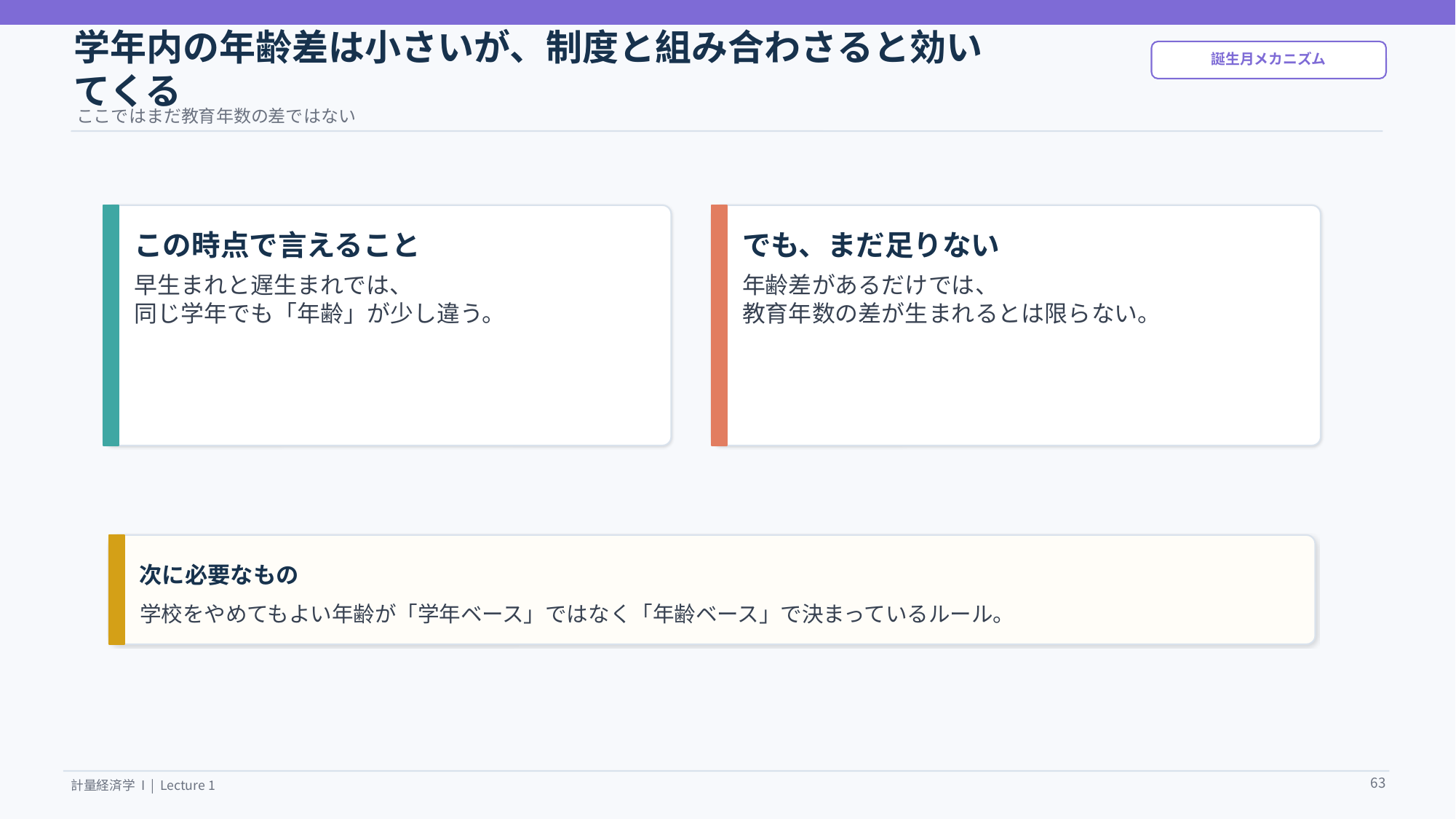

学年内の年齢差は小さいが、制度と組み合わさると効いてくる

誕生月メカニズム
ここではまだ教育年数の差ではない

この時点で言えること
でも、まだ足りない
早生まれと遅生まれでは、
同じ学年でも「年齢」が少し違う。
年齢差があるだけでは、
教育年数の差が生まれるとは限らない。

次に必要なもの
学校をやめてもよい年齢が「学年ベース」ではなく「年齢ベース」で決まっているルール。

63
計量経済学 I  |  Lecture 1